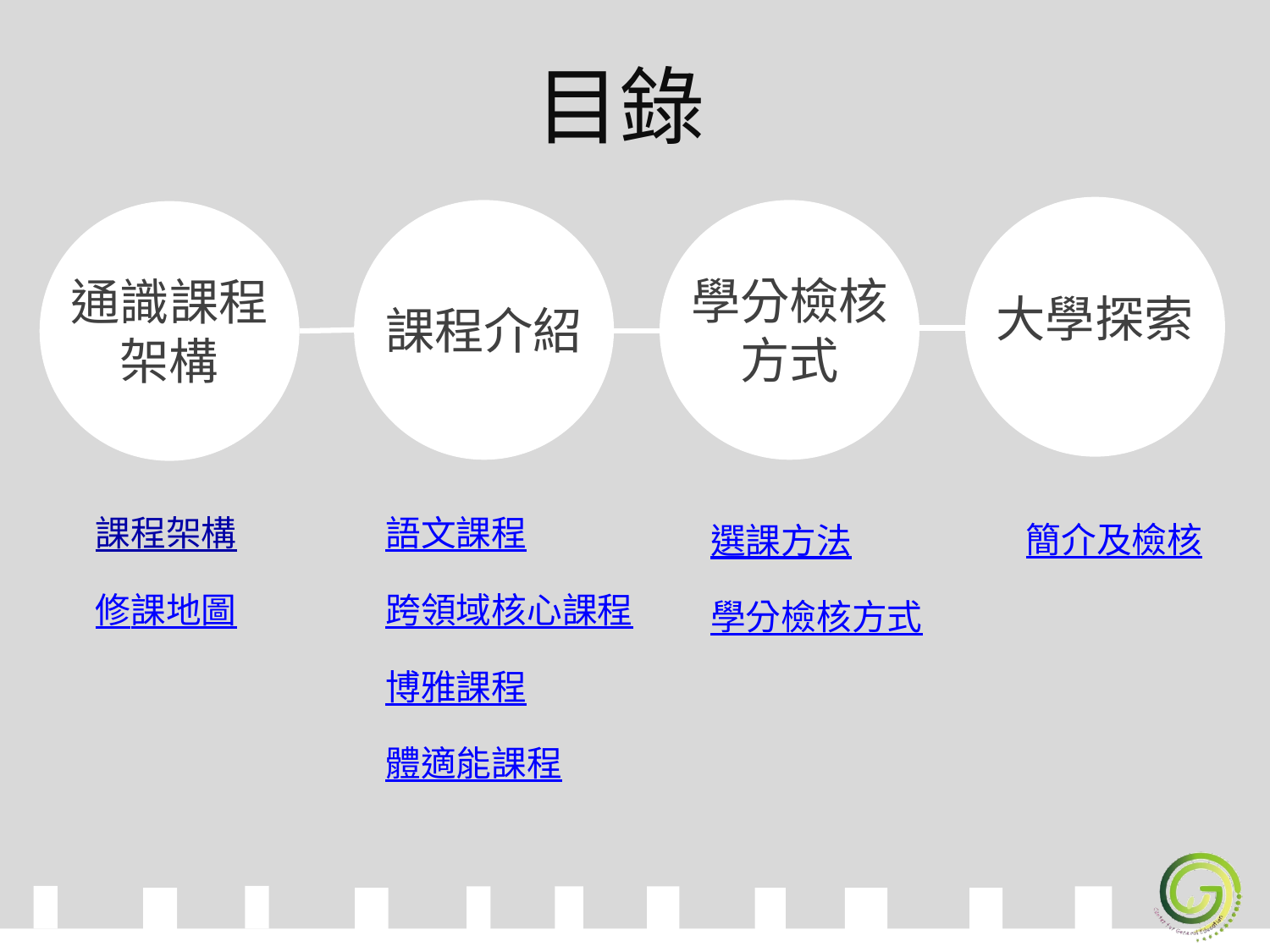

# 目錄

學分檢核
方式
通識課程
架構
大學探索
課程介紹
課程架構
修課地圖
語文課程
跨領域核心課程
博雅課程
體適能課程
選課方法
學分檢核方式
簡介及檢核